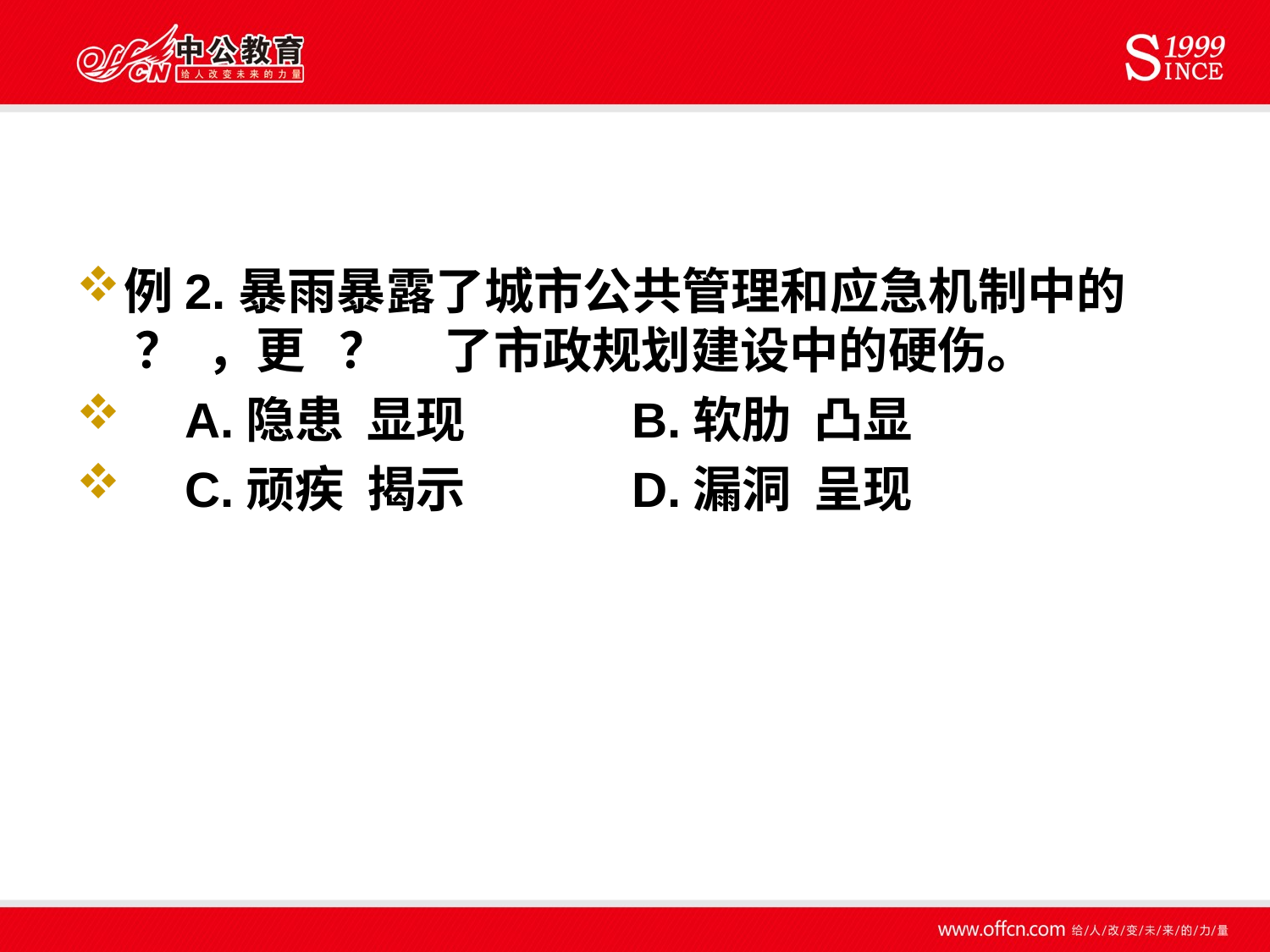

#
例2.暴雨暴露了城市公共管理和应急机制中的      ？  ，更   ？     了市政规划建设中的硬伤。
　A.隐患  显现		B.软肋  凸显
　C.顽疾  揭示		D.漏洞  呈现